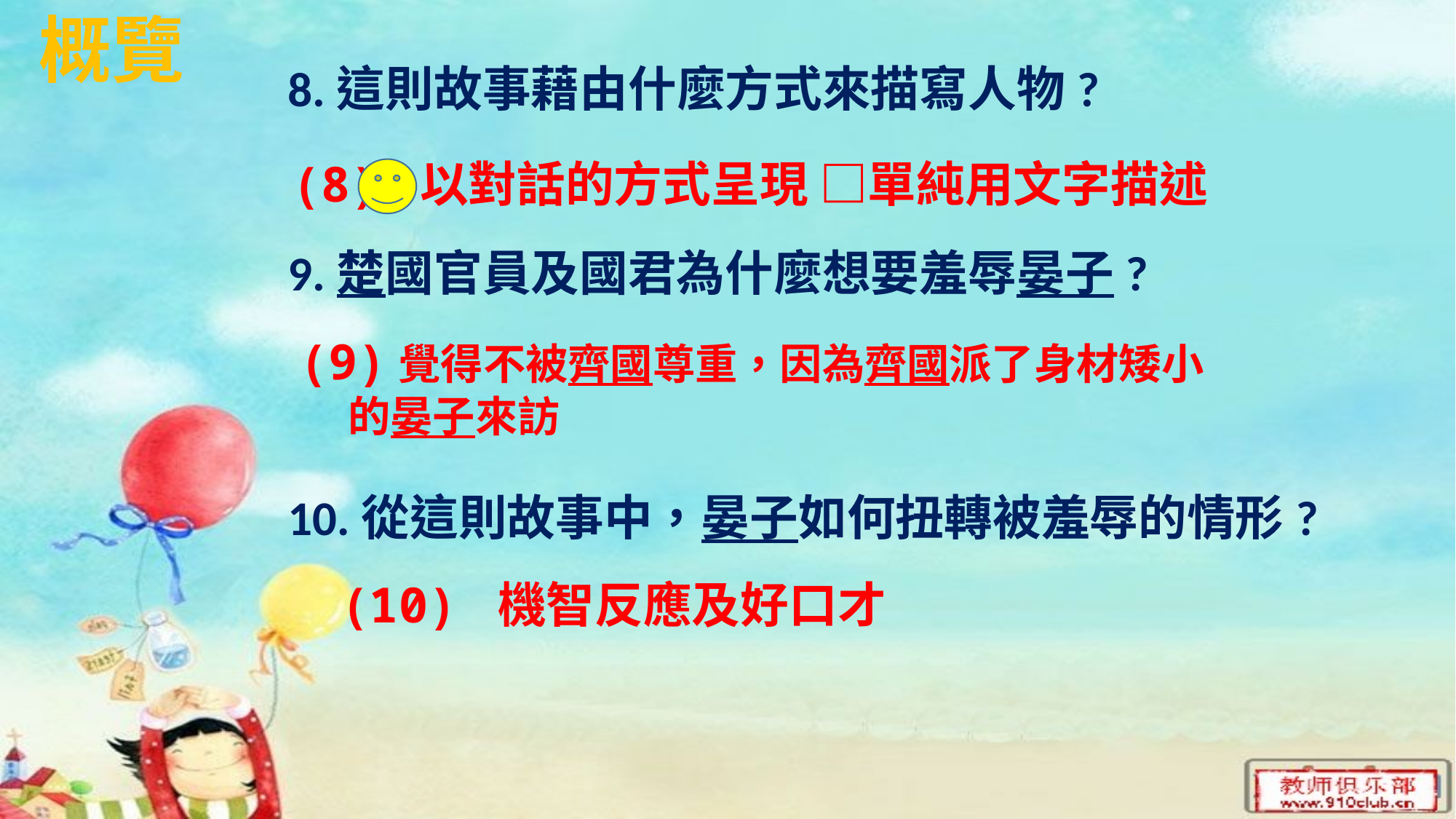

# 概覽
8.這則故事藉由什麼方式來描寫人物?
(8)□以對話的方式呈現 □單純用文字描述

9.楚國官員及國君為什麼想要羞辱晏子?
(9)覺得不被齊國尊重，因為齊國派了身材矮小
    的晏子來訪
10.從這則故事中，晏子如何扭轉被羞辱的情形?
(10) 機智反應及好口才